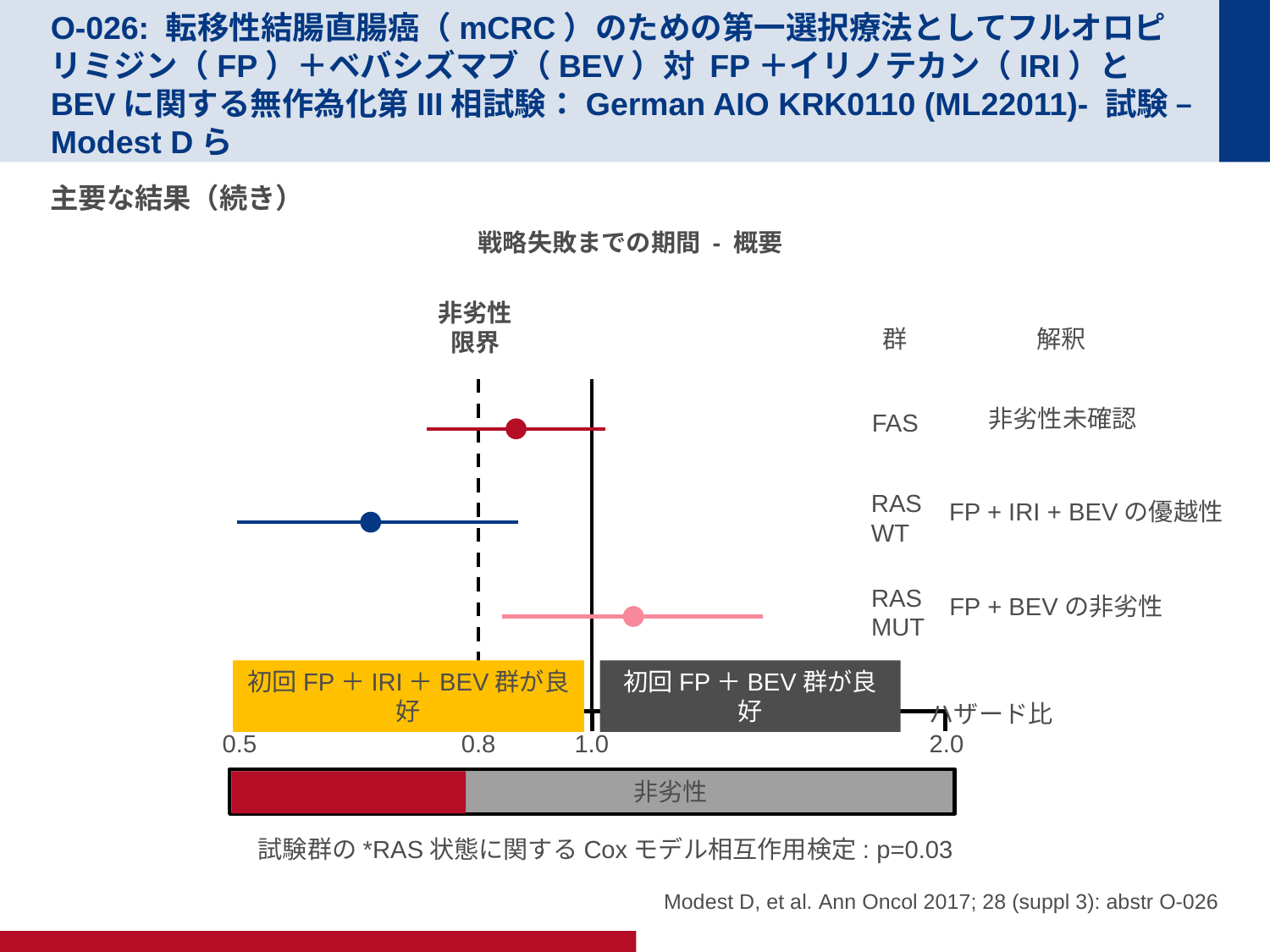

# O-026: 転移性結腸直腸癌（mCRC）のための第一選択療法としてフルオロピリミジン（FP）＋ベバシズマブ（BEV）対 FP＋イリノテカン（IRI）とBEVに関する無作為化第III相試験：German AIO KRK0110 (ML22011)- 試験 – Modest Dら
主要な結果（続き）
戦略失敗までの期間 - 概要
非劣性
限界
群
解釈
非劣性未確認
FP + IRI + BEVの優越性
FP + BEVの非劣性
FAS
RAS
WT
RAS
MUT

初回FP＋IRI＋BEV群が良好
初回FP＋BEV群が良好
ハザード比
0.5
0.8
1.0
2.0

非劣性

試験群の*RAS状態に関するCoxモデル相互作用検定: p=0.03
Modest D, et al. Ann Oncol 2017; 28 (suppl 3): abstr O-026